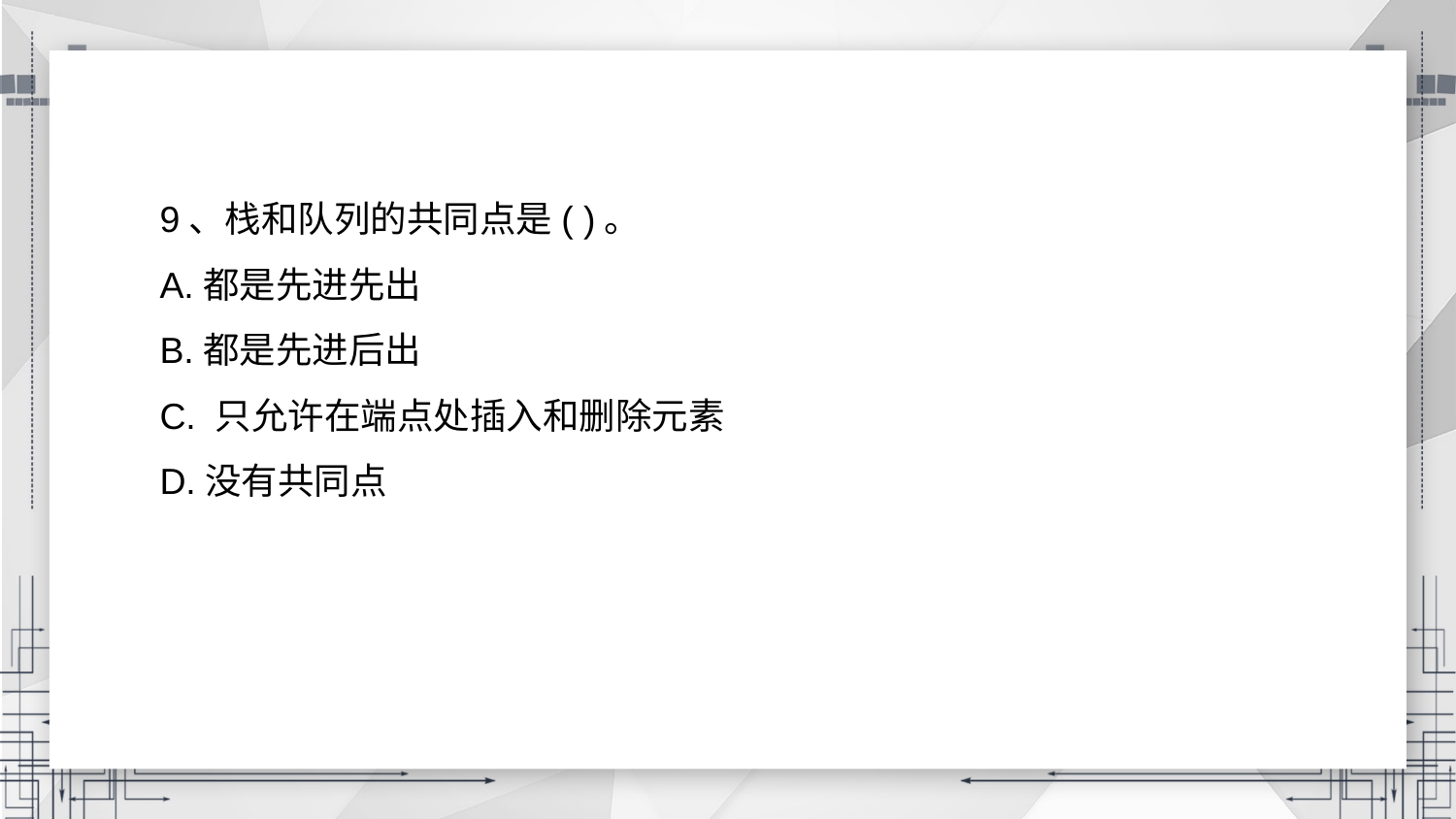

9、栈和队列的共同点是( )。
A.都是先进先出
B.都是先进后出
C. 只允许在端点处插入和删除元素
D.没有共同点